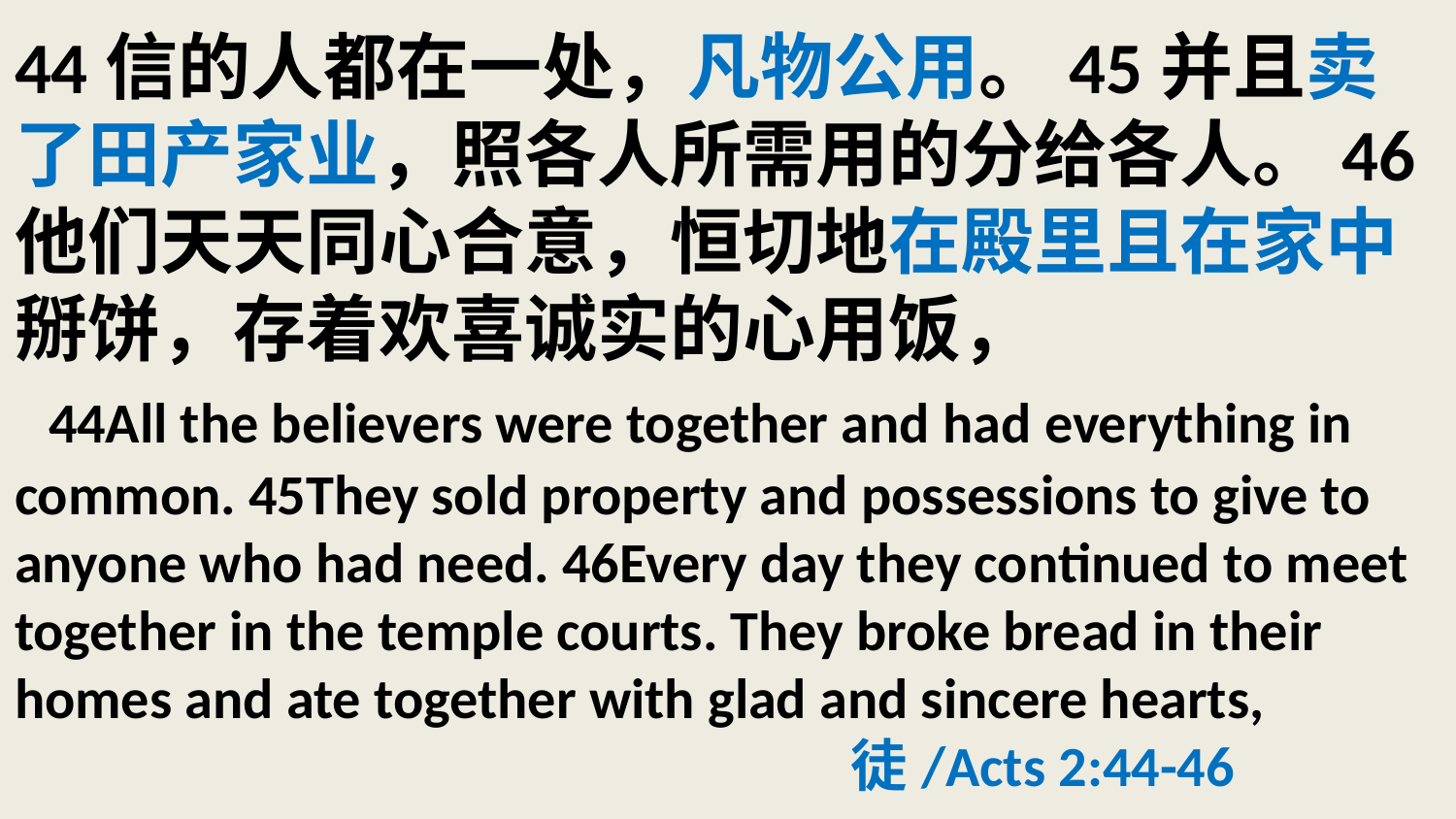

# 44信的人都在一处，凡物公用。45并且卖了田产家业，照各人所需用的分给各人。46他们天天同心合意，恒切地在殿里且在家中掰饼，存着欢喜诚实的心用饭， 44All the believers were together and had everything in common. 45They sold property and possessions to give to anyone who had need. 46Every day they continued to meet together in the temple courts. They broke bread in their homes and ate together with glad and sincere hearts, 徒/Acts 2:44-46